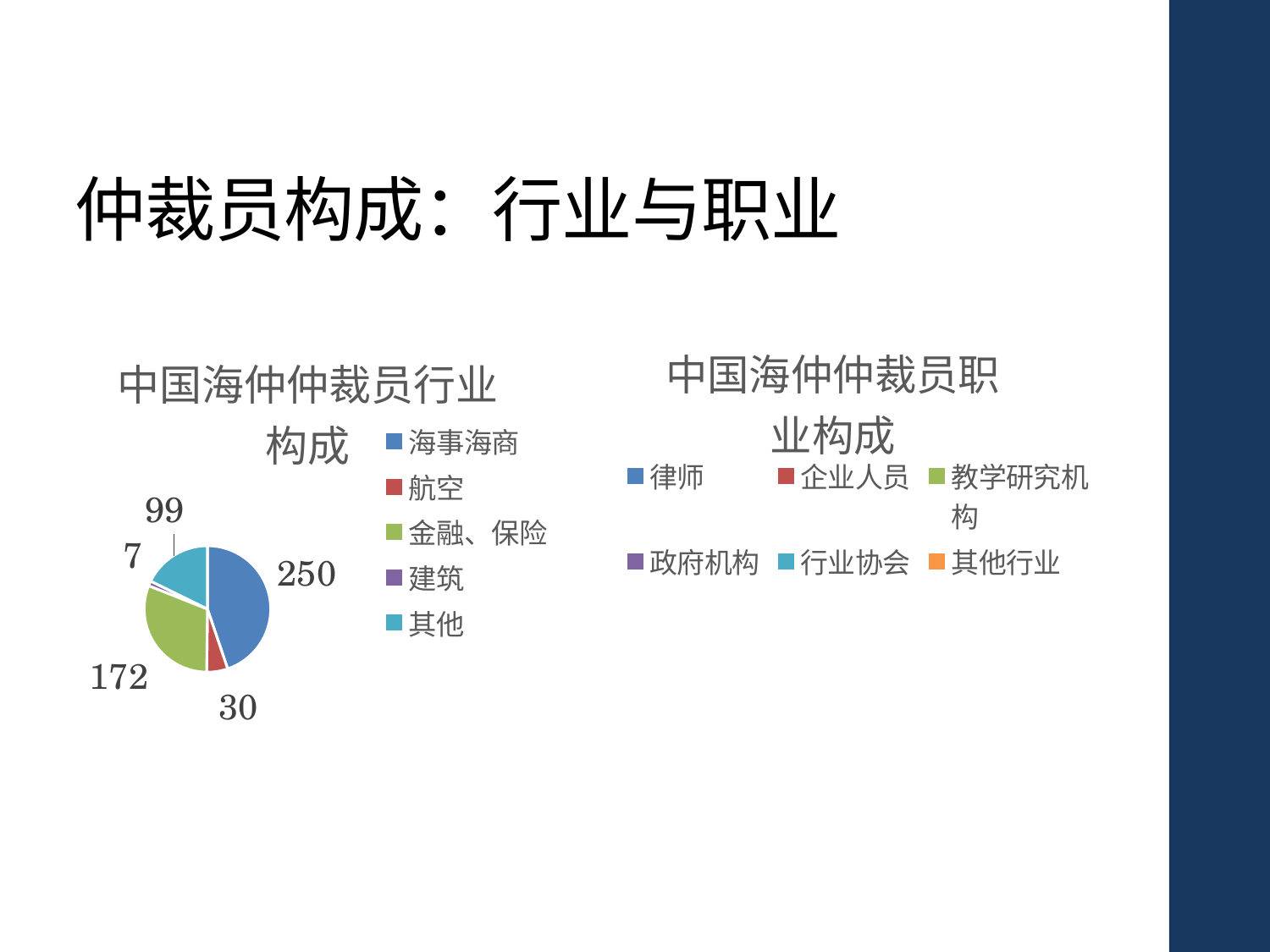

# 仲裁员构成：行业与职业

### Chart: 中国海仲仲裁员职业构成

| Category | 中国海仲仲裁员比例 |
|---|---|
| 律师 | 172.0 |
| 企业人员 | 128.0 |
| 教学研究机构 | 65.0 |
| 政府机构 | 22.0 |
| 行业协会 | 12.0 |
| 其他行业 | 65.0 |

### Chart: 中国海仲仲裁员行业构成

| Category | 中国海仲仲裁员比例 |
|---|---|
| 海事海商 | 250.0 |
| 航空 | 30.0 |
| 金融、保险 | 172.0 |
| 建筑 | 7.0 |
| 其他 | 99.0 |